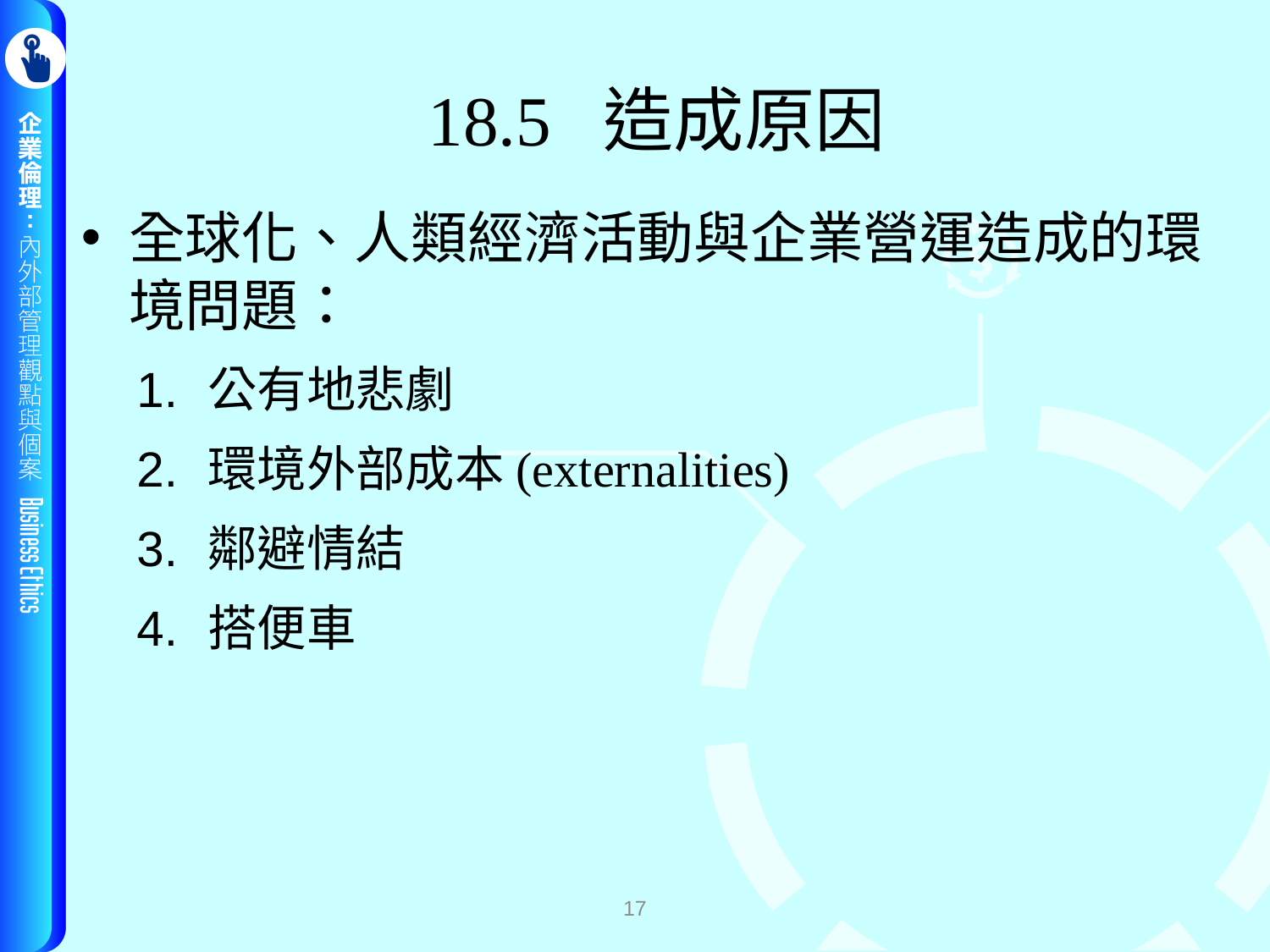

# 18.5  造成原因
全球化、人類經濟活動與企業營運造成的環境問題：
公有地悲劇
環境外部成本(externalities)
鄰避情結
搭便車
17